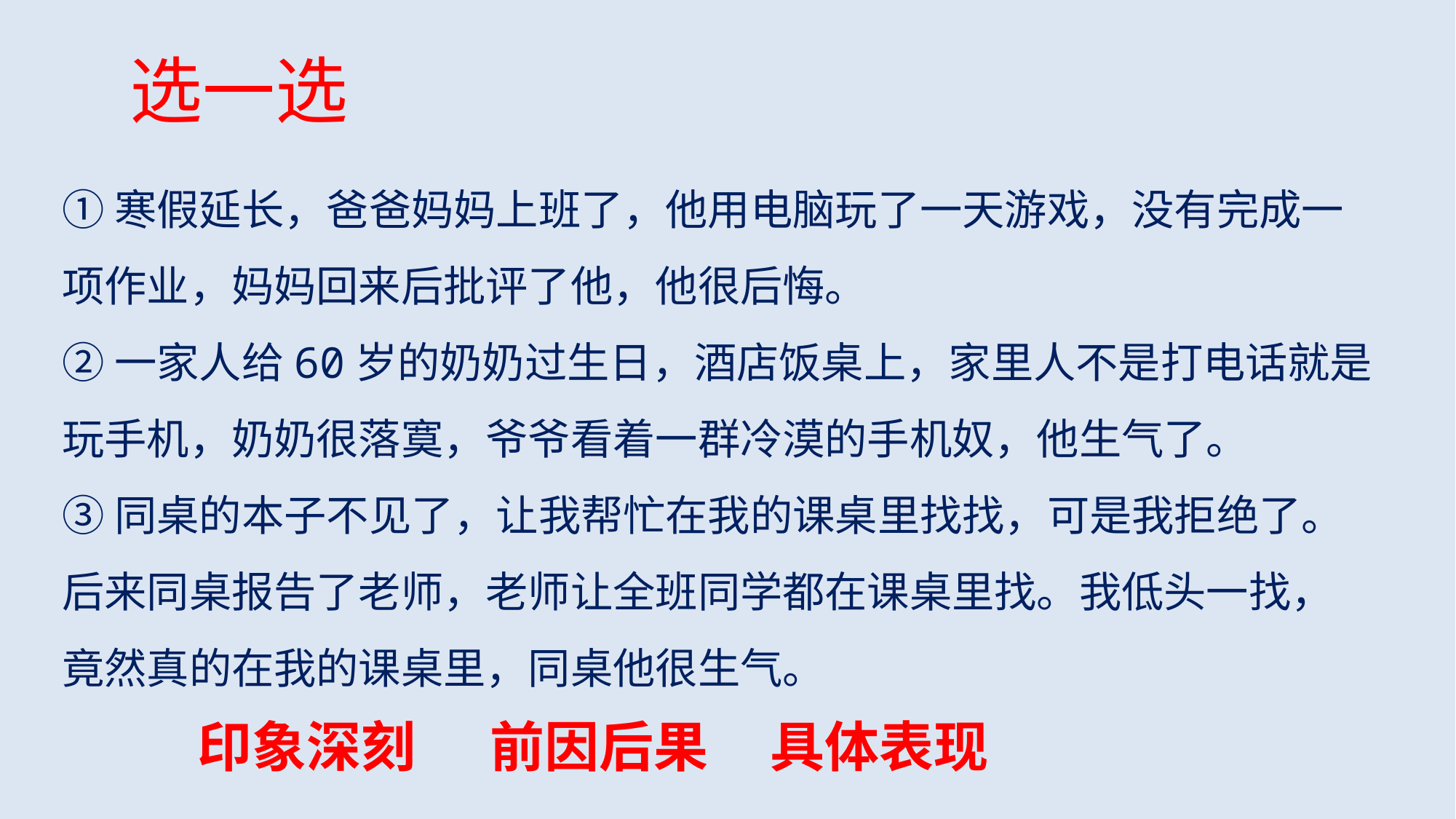

选一选
①寒假延长，爸爸妈妈上班了，他用电脑玩了一天游戏，没有完成一项作业，妈妈回来后批评了他，他很后悔。
②一家人给60岁的奶奶过生日，酒店饭桌上，家里人不是打电话就是玩手机，奶奶很落寞，爷爷看着一群冷漠的手机奴，他生气了。
③同桌的本子不见了，让我帮忙在我的课桌里找找，可是我拒绝了。后来同桌报告了老师，老师让全班同学都在课桌里找。我低头一找，竟然真的在我的课桌里，同桌他很生气。
印象深刻      前因后果     具体表现